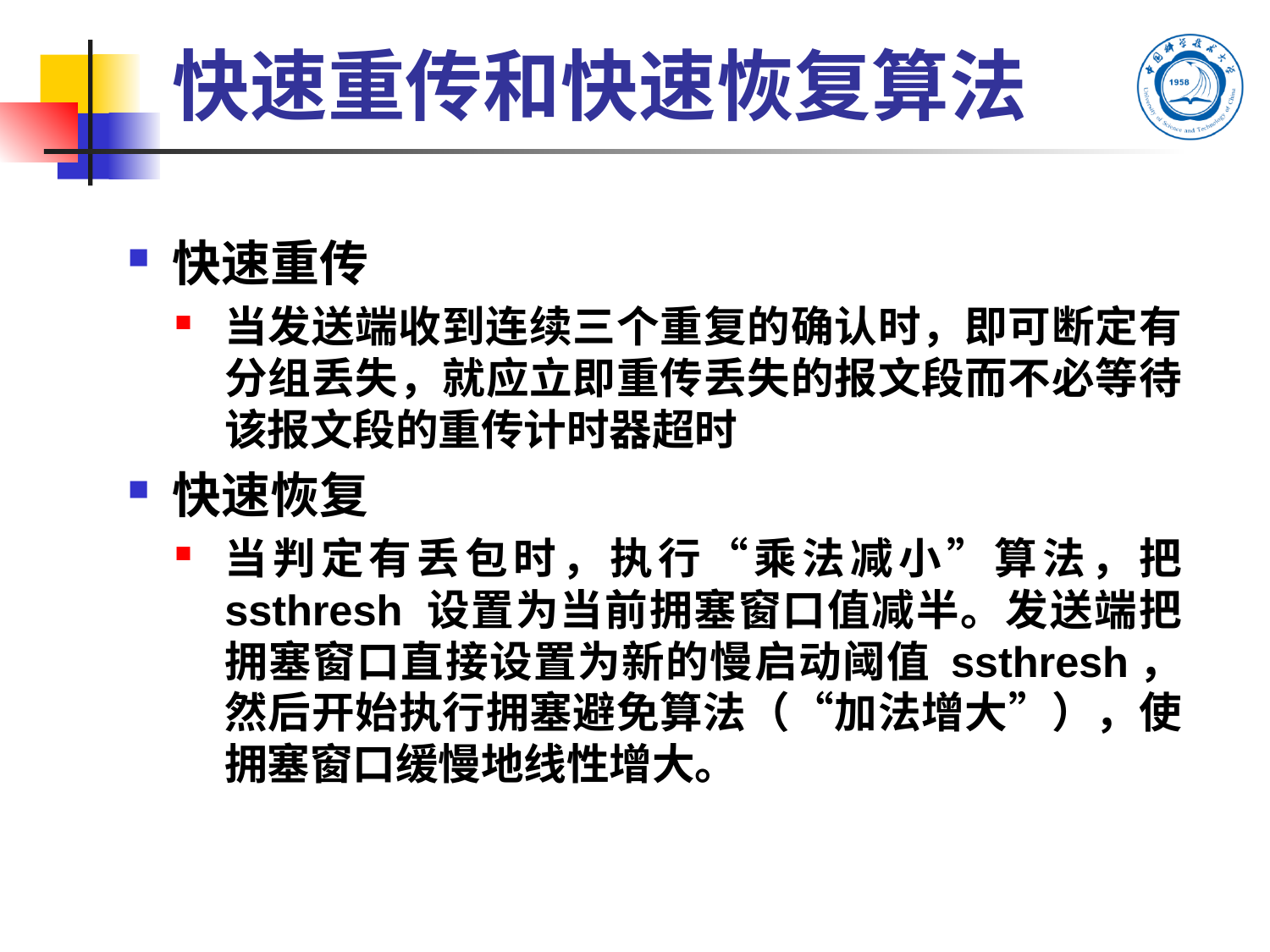

# 快速重传和快速恢复算法
快速重传
当发送端收到连续三个重复的确认时，即可断定有分组丢失，就应立即重传丢失的报文段而不必等待该报文段的重传计时器超时
快速恢复
当判定有丢包时，执行“乘法减小”算法，把 ssthresh 设置为当前拥塞窗口值减半。发送端把拥塞窗口直接设置为新的慢启动阈值 ssthresh，然后开始执行拥塞避免算法（“加法增大”），使拥塞窗口缓慢地线性增大。